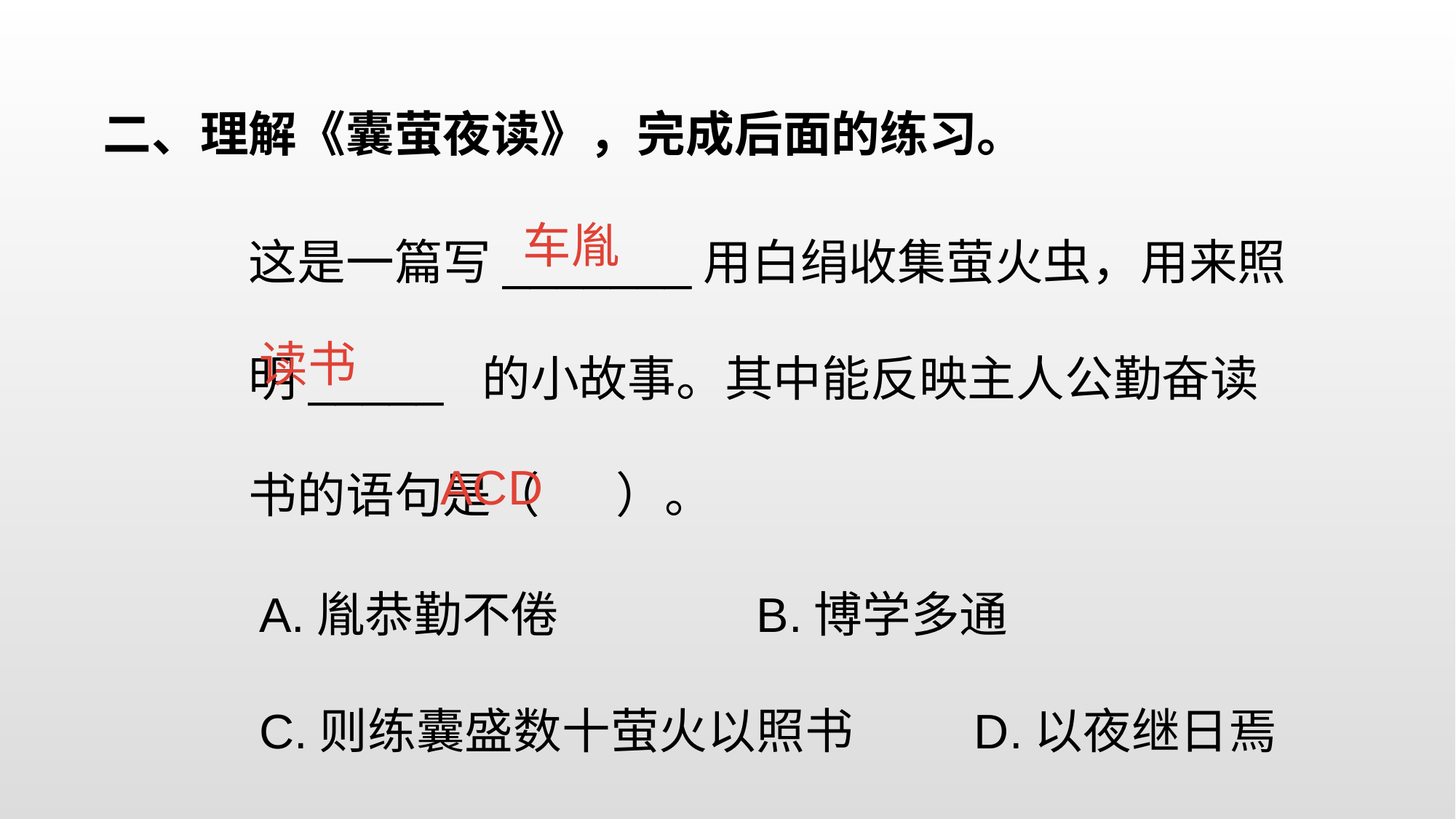

二、理解《囊萤夜读》，完成后面的练习。
这是一篇写_______用白绢收集萤火虫，用来照明_____  的小故事。其中能反映主人公勤奋读书的语句是（       ）。
车胤
读书
ACD
A.胤恭勤不倦                 B.博学多通
C.则练囊盛数十萤火以照书          D.以夜继日焉